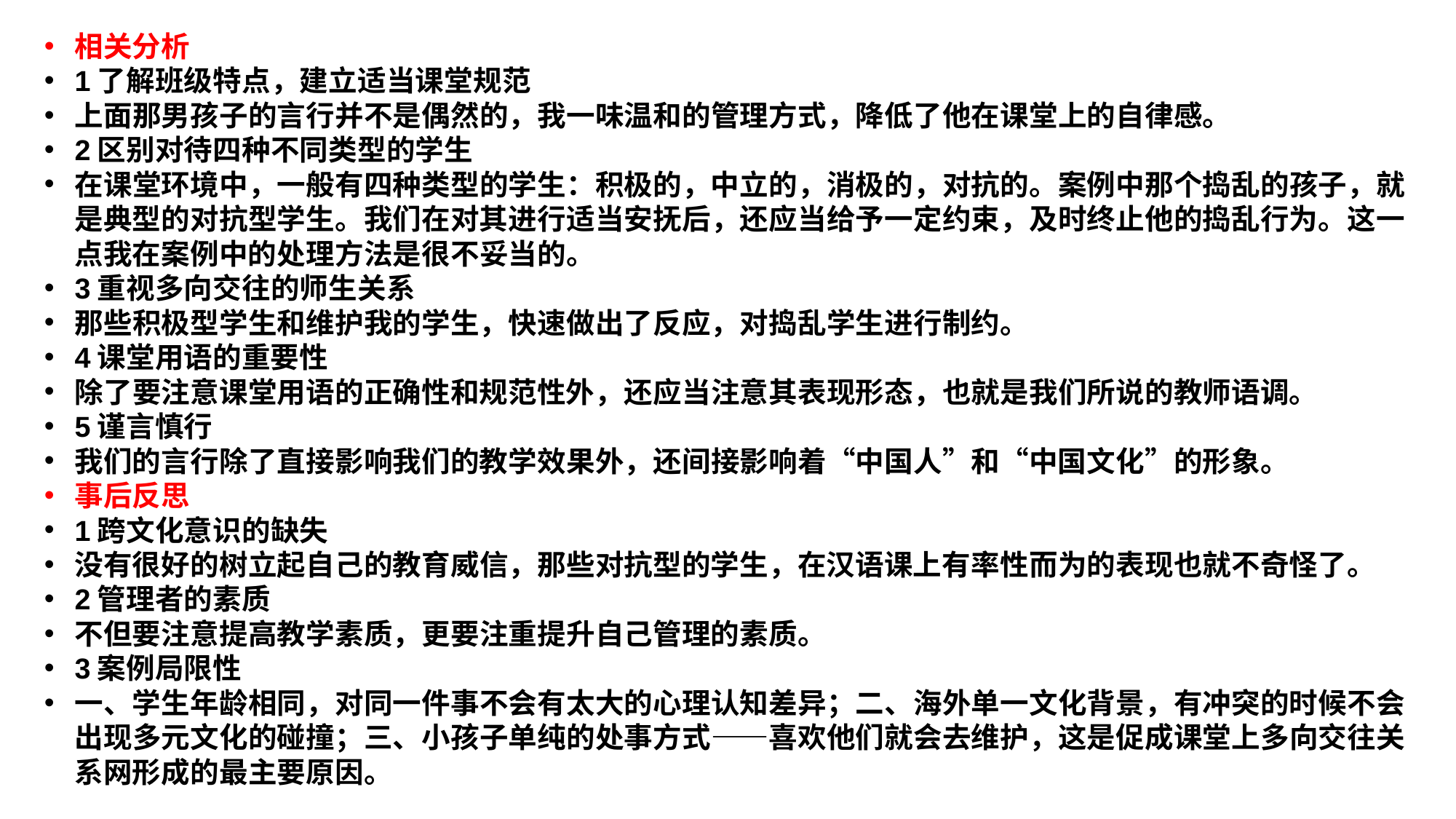

相关分析
1了解班级特点，建立适当课堂规范
上面那男孩子的言行并不是偶然的，我一味温和的管理方式，降低了他在课堂上的自律感。
2区别对待四种不同类型的学生
在课堂环境中，一般有四种类型的学生：积极的，中立的，消极的，对抗的。案例中那个捣乱的孩子，就是典型的对抗型学生。我们在对其进行适当安抚后，还应当给予一定约束，及时终止他的捣乱行为。这一点我在案例中的处理方法是很不妥当的。
3重视多向交往的师生关系
那些积极型学生和维护我的学生，快速做出了反应，对捣乱学生进行制约。
4课堂用语的重要性
除了要注意课堂用语的正确性和规范性外，还应当注意其表现形态，也就是我们所说的教师语调。
5谨言慎行
我们的言行除了直接影响我们的教学效果外，还间接影响着“中国人”和“中国文化”的形象。
事后反思
1跨文化意识的缺失
没有很好的树立起自己的教育威信，那些对抗型的学生，在汉语课上有率性而为的表现也就不奇怪了。
2管理者的素质
不但要注意提高教学素质，更要注重提升自己管理的素质。
3案例局限性
一、学生年龄相同，对同一件事不会有太大的心理认知差异；二、海外单一文化背景，有冲突的时候不会出现多元文化的碰撞；三、小孩子单纯的处事方式——喜欢他们就会去维护，这是促成课堂上多向交往关系网形成的最主要原因。